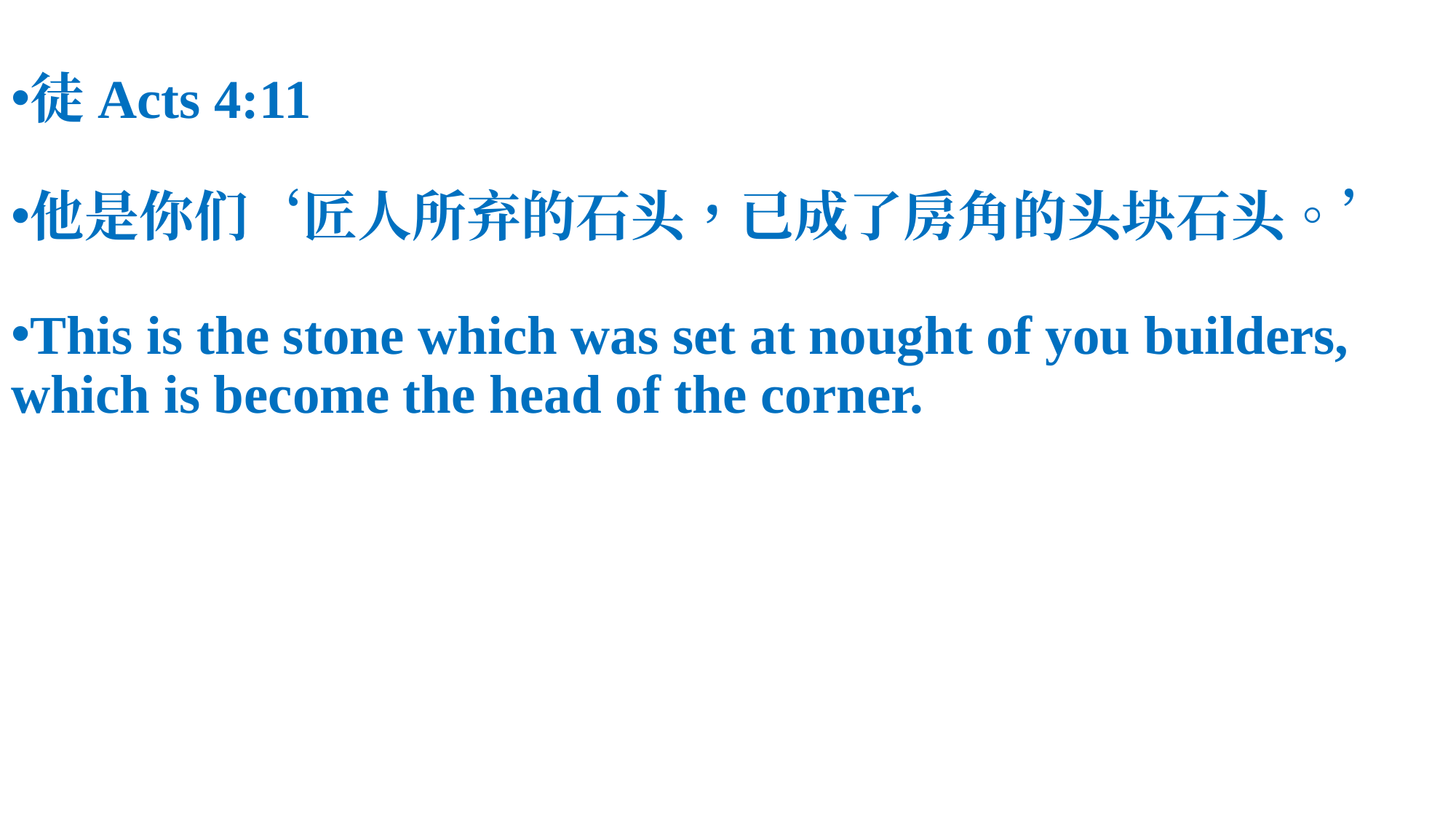

徒Acts 4:11

他是你们‘匠人所弃的石头，已成了房角的头块石头。’

This is the stone which was set at nought of you builders, which is become the head of the corner.